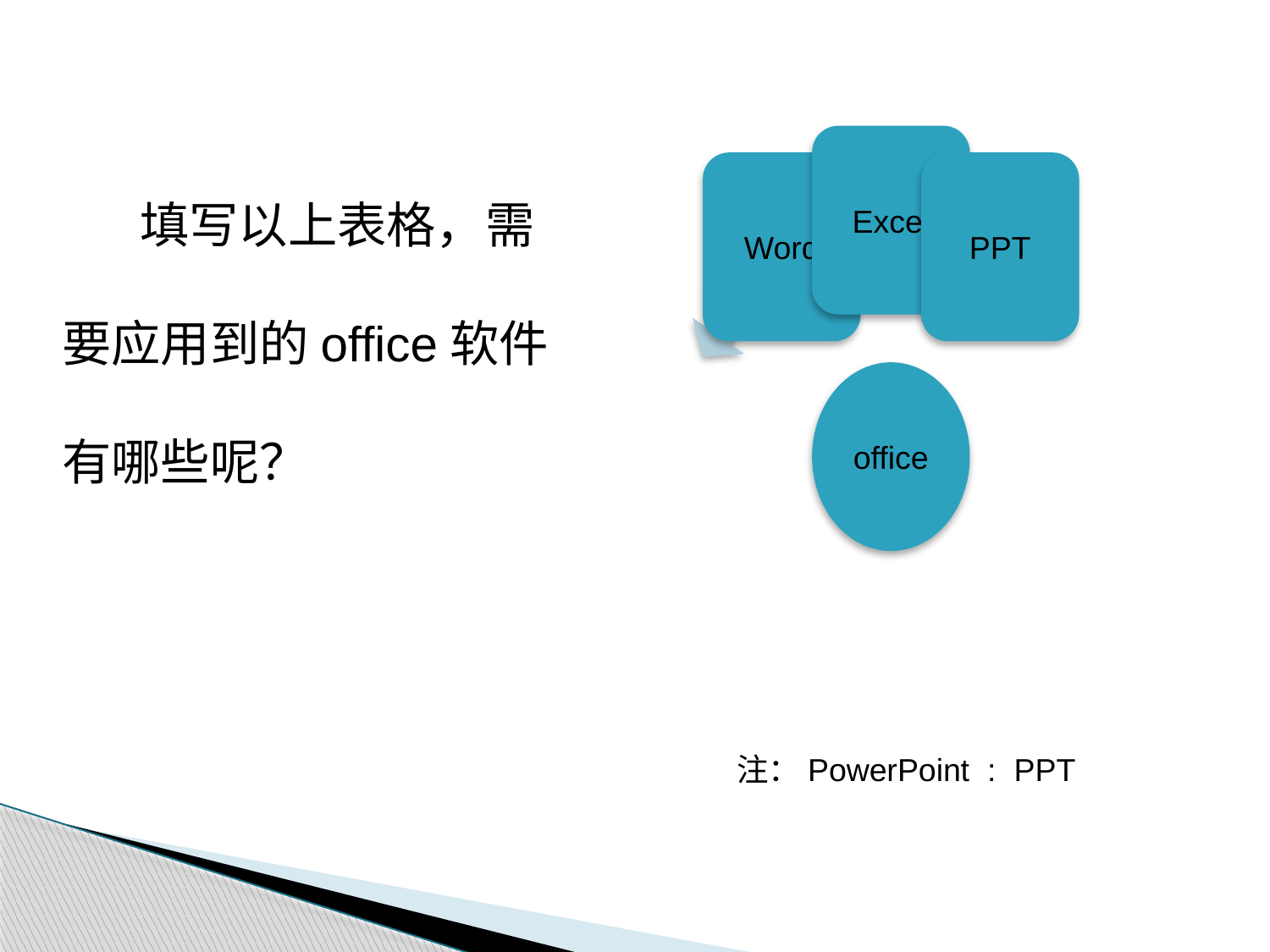

office
Word
Excel
PPT
      填写以上表格，需要应用到的office软件有哪些呢？
注：PowerPoint  :  PPT